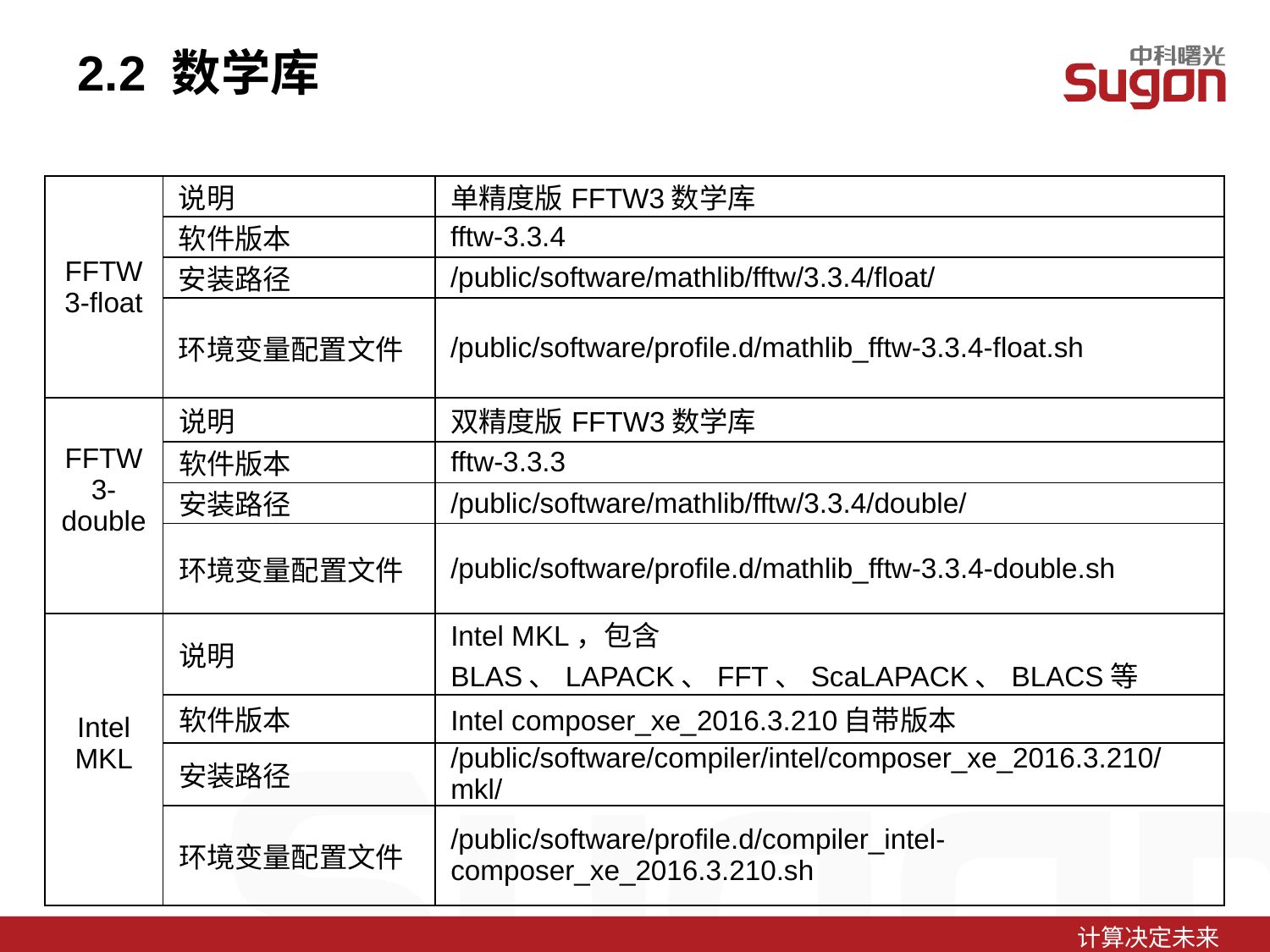

2.2 数学库
| FFTW3-float | 说明 | 单精度版FFTW3数学库 |
| --- | --- | --- |
|  | 软件版本 | fftw-3.3.4 |
|  | 安装路径 | /public/software/mathlib/fftw/3.3.4/float/ |
|  | 环境变量配置文件 | /public/software/profile.d/mathlib\_fftw-3.3.4-float.sh |
| FFTW3-double | 说明 | 双精度版FFTW3数学库 |
|  | 软件版本 | fftw-3.3.3 |
|  | 安装路径 | /public/software/mathlib/fftw/3.3.4/double/ |
|  | 环境变量配置文件 | /public/software/profile.d/mathlib\_fftw-3.3.4-double.sh |
| Intel MKL | 说明 | Intel MKL，包含BLAS、LAPACK、FFT、ScaLAPACK、BLACS等 |
|  | 软件版本 | Intel composer\_xe\_2016.3.210自带版本 |
|  | 安装路径 | /public/software/compiler/intel/composer\_xe\_2016.3.210/mkl/ |
|  | 环境变量配置文件 | /public/software/profile.d/compiler\_intel-composer\_xe\_2016.3.210.sh |